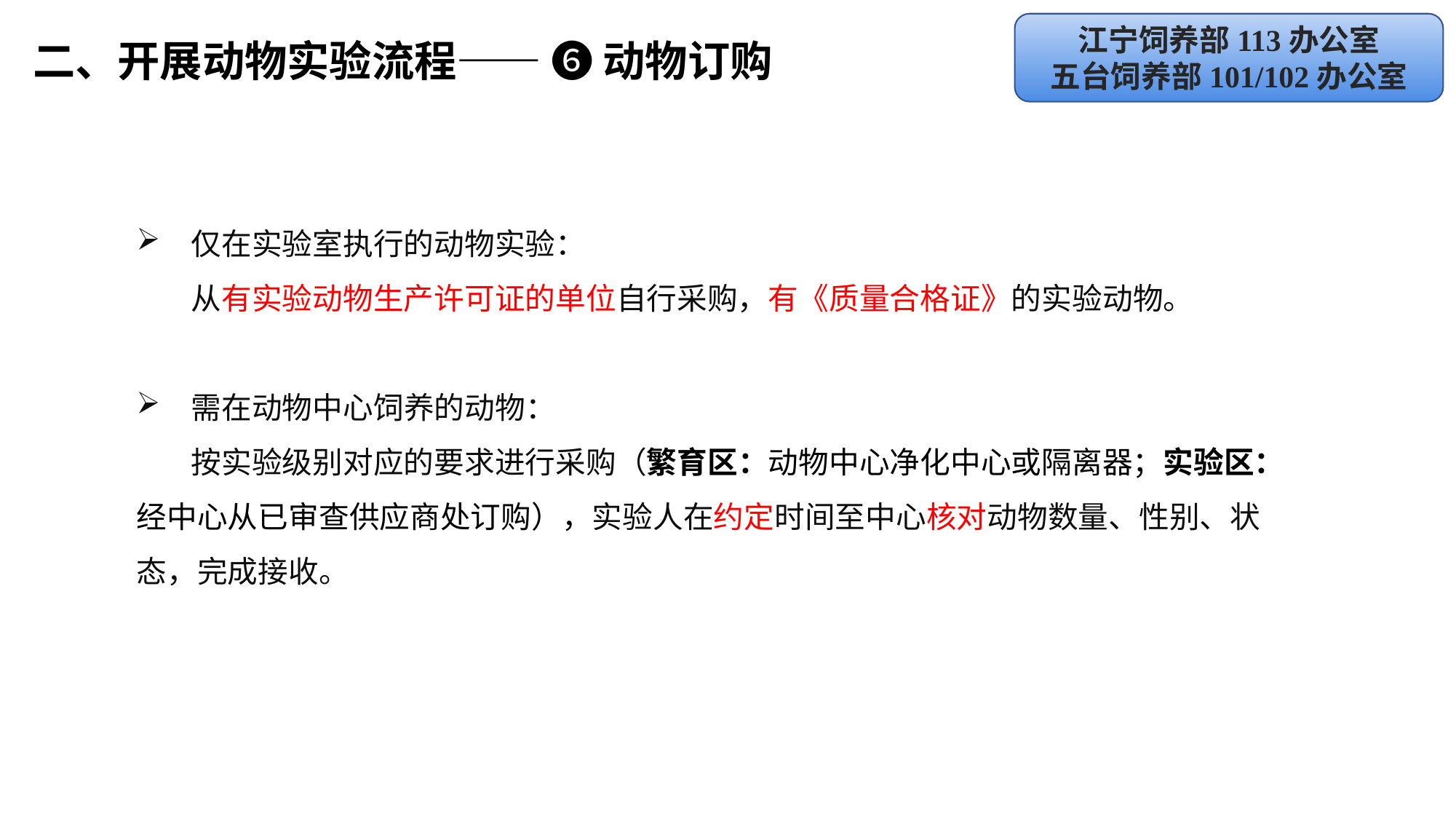

江宁饲养部113办公室
五台饲养部101/102办公室
二、开展动物实验流程—— ➏ 动物订购

仅在实验室执行的动物实验：
从有实验动物生产许可证的单位自行采购，有《质量合格证》的实验动物。

需在动物中心饲养的动物：
按实验级别对应的要求进行采购（繁育区：动物中心净化中心或隔离器；实验区：经中心从已审查供应商处订购），实验人在约定时间至中心核对动物数量、性别、状态，完成接收。

21